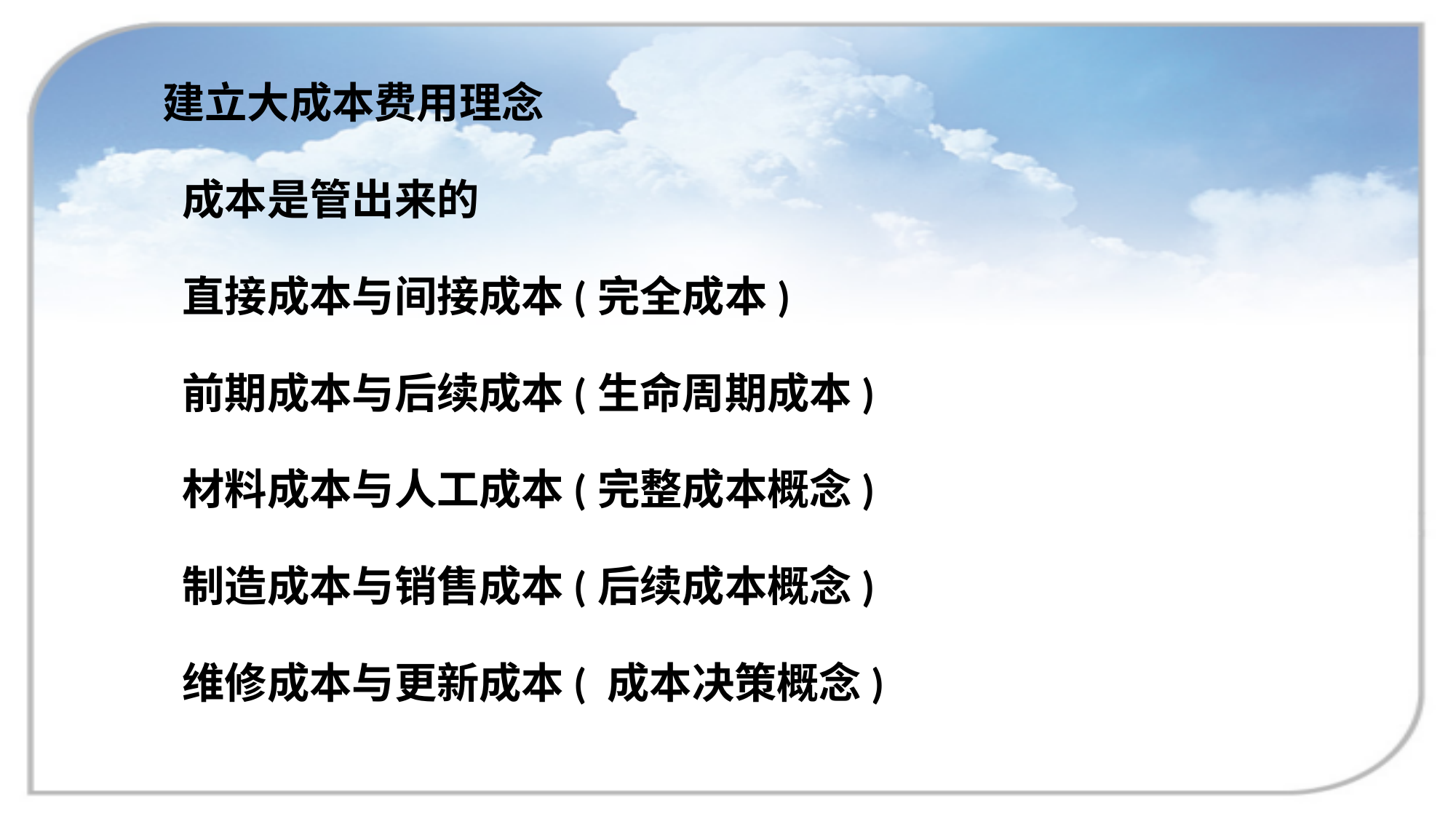

建立大成本费用理念
 成本是管出来的
 直接成本与间接成本(完全成本)
 前期成本与后续成本(生命周期成本)
 材料成本与人工成本(完整成本概念)
 制造成本与销售成本(后续成本概念)
 维修成本与更新成本( 成本决策概念)